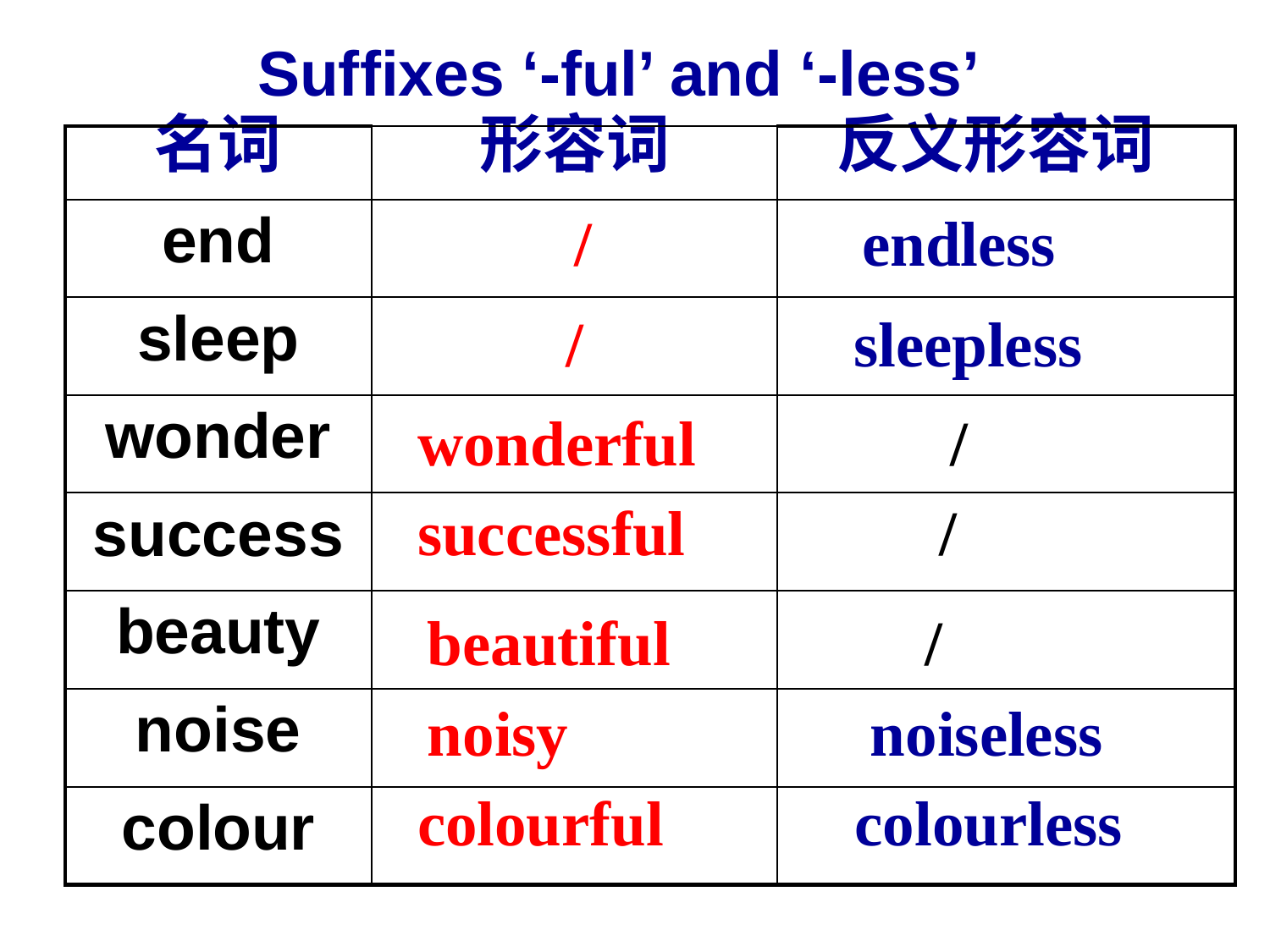

Suffixes ‘-ful’ and ‘-less’
| 名词 | 形容词 | 反义形容词 |
| --- | --- | --- |
| end |  |  |
| sleep |  |  |
| wonder |  |  |
| success |  |  |
| beauty |  |  |
| noise |  |  |
| colour |  |  |
        /                 endless
          /                 sleepless
wonderful                /
successful                /
beautiful                /

noisy                   noiseless
colourful            colourless